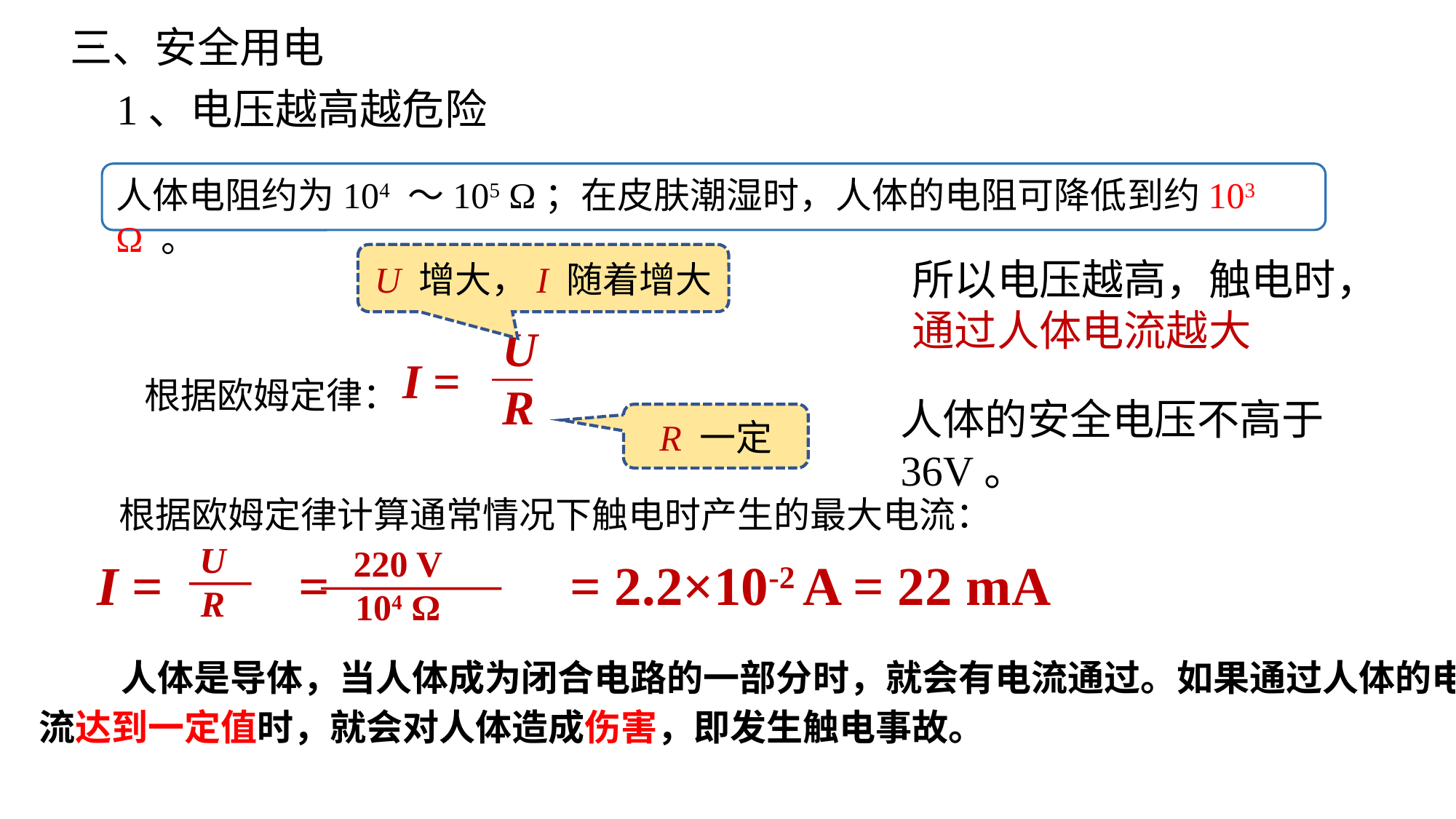

三、安全用电
1、电压越高越危险
人体电阻约为104 ～105 Ω；在皮肤潮湿时，人体的电阻可降低到约103 Ω 。
U 增大，I 随着增大
所以电压越高，触电时，通过人体电流越大
U
R

I =
根据欧姆定律：
人体的安全电压不高于36V。
R 一定
根据欧姆定律计算通常情况下触电时产生的最大电流：
U
R
220 V
104 Ω
 I =　　= 　　　   = 2.2×10-2 A = 22 mA

         人体是导体，当人体成为闭合电路的一部分时，就会有电流通过。如果通过人体的电流达到一定值时，就会对人体造成伤害，即发生触电事故。